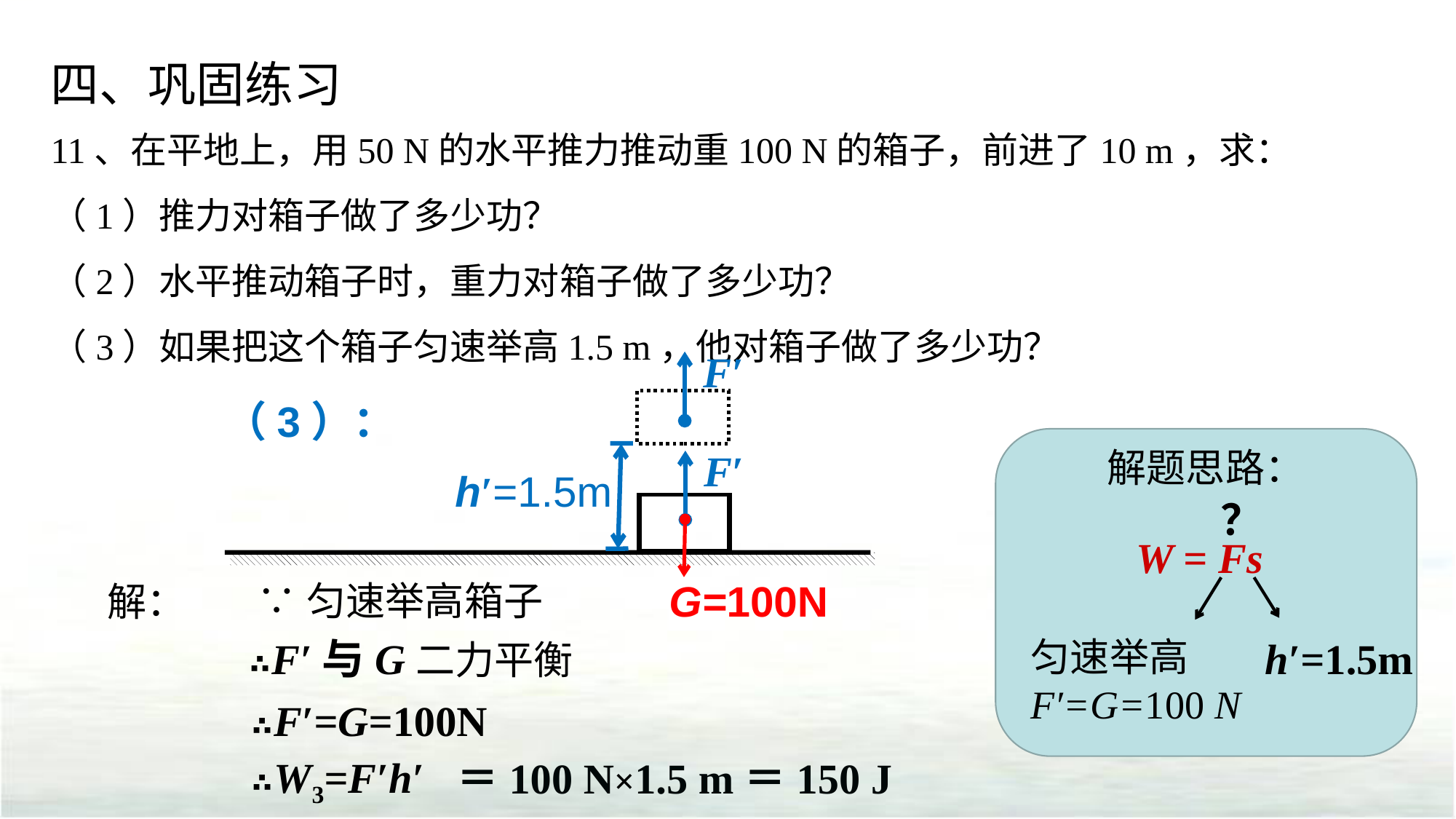

四、巩固练习
11、在平地上，用50 N的水平推力推动重100 N的箱子，前进了10 m，求：
（1）推力对箱子做了多少功？
（2）水平推动箱子时，重力对箱子做了多少功？
（3）如果把这个箱子匀速举高1.5 m，他对箱子做了多少功？
F′
（3）：

解题思路：
F′
h′=1.5m
？

G=100N
  W = Fs

∵匀速举高箱子
解：
∴F′与G二力平衡
匀速举高
F′=G=100 N
h′=1.5m
∴F′=G=100N
＝100 N×1.5 m＝150 J
∴W3=F′h′